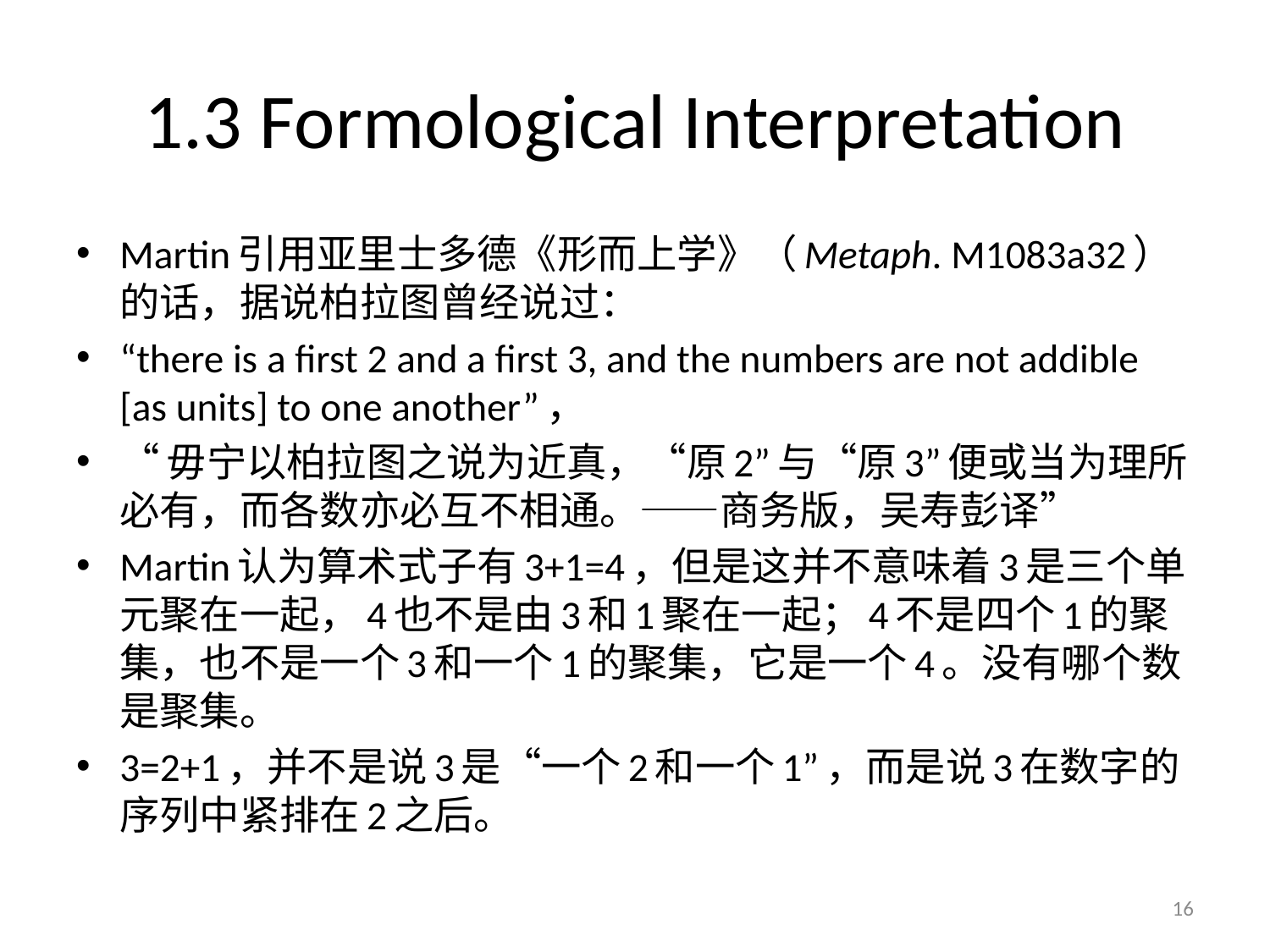

# 1.3 Formological Interpretation
Martin引用亚里士多德《形而上学》（Metaph. M1083a32）的话，据说柏拉图曾经说过：
“there is a first 2 and a first 3, and the numbers are not addible [as units] to one another”，
“毋宁以柏拉图之说为近真，“原2”与“原3”便或当为理所必有，而各数亦必互不相通。——商务版，吴寿彭译”
Martin认为算术式子有3+1=4，但是这并不意味着3是三个单元聚在一起，4也不是由3和1聚在一起；4不是四个1的聚集，也不是一个3和一个1的聚集，它是一个4。没有哪个数是聚集。
3=2+1，并不是说3是“一个2和一个1”，而是说3在数字的序列中紧排在2之后。

16